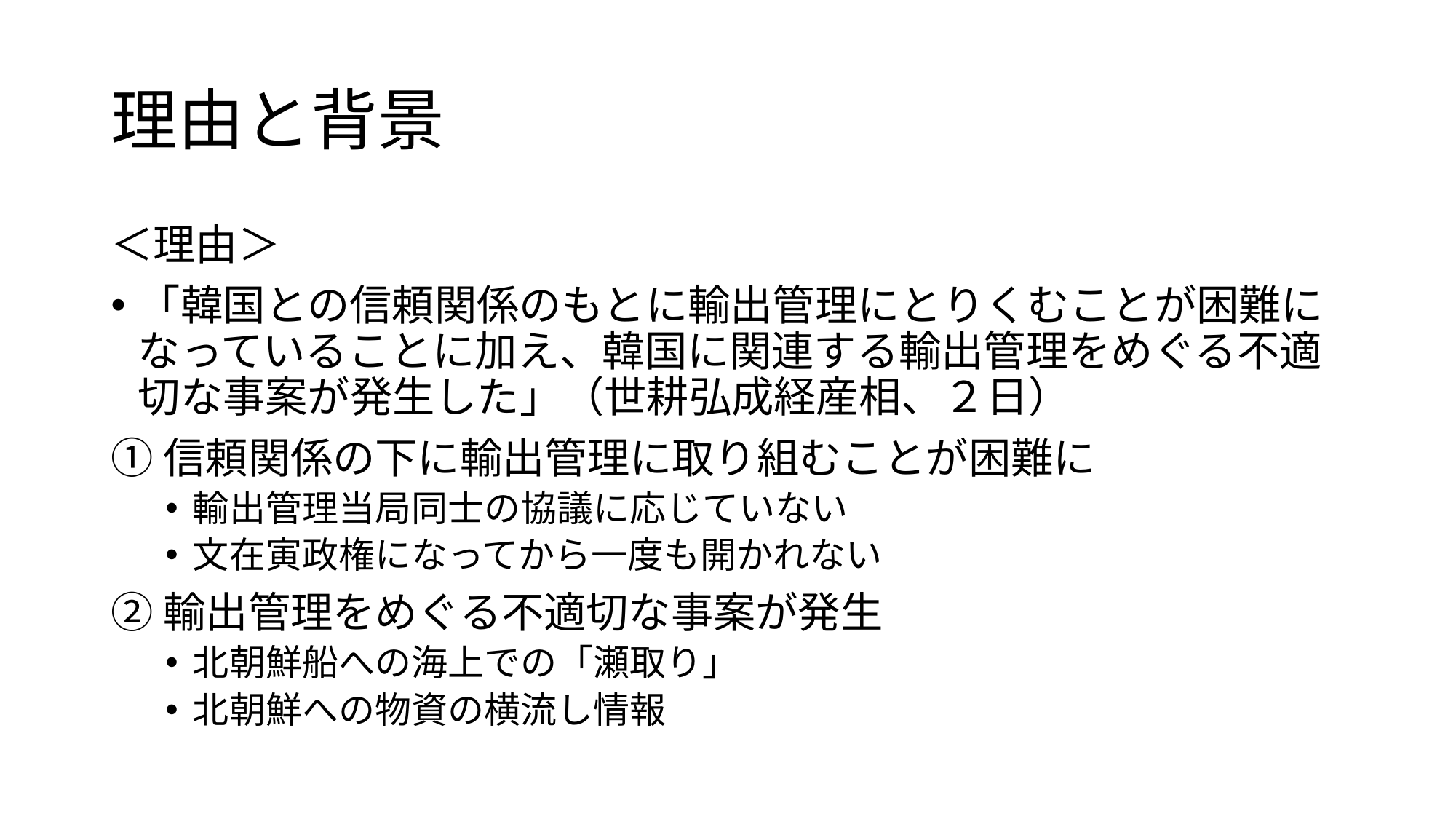

# 理由と背景
＜理由＞
「韓国との信頼関係のもとに輸出管理にとりくむことが困難になっていることに加え、韓国に関連する輸出管理をめぐる不適切な事案が発生した」（世耕弘成経産相、２日）
①信頼関係の下に輸出管理に取り組むことが困難に
輸出管理当局同士の協議に応じていない
文在寅政権になってから一度も開かれない
②輸出管理をめぐる不適切な事案が発生
北朝鮮船への海上での「瀬取り」
北朝鮮への物資の横流し情報